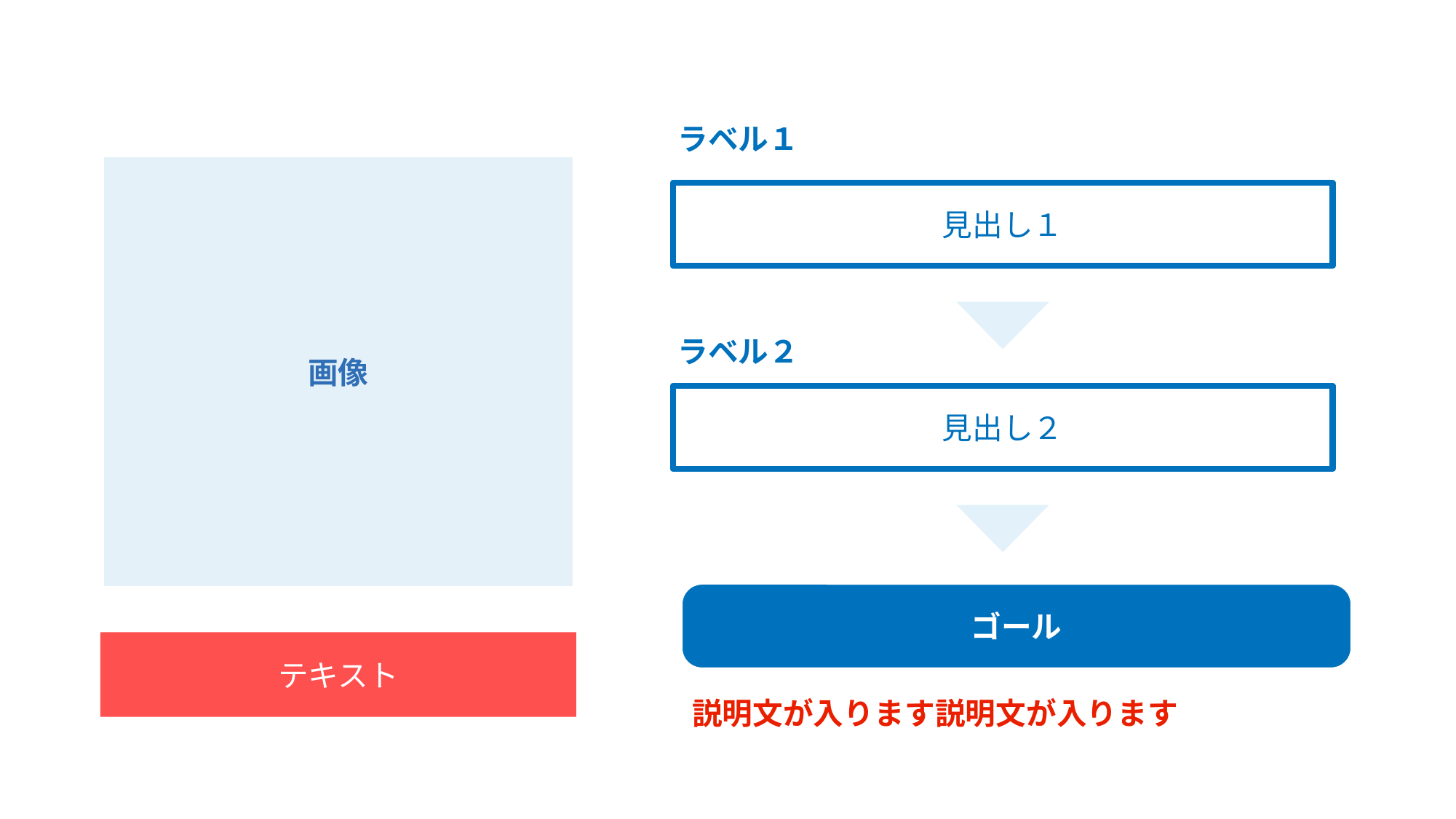

ラベル１
画像
見出し１

ラベル２
見出し２

ゴール
テキスト
説明文が入ります説明文が入ります